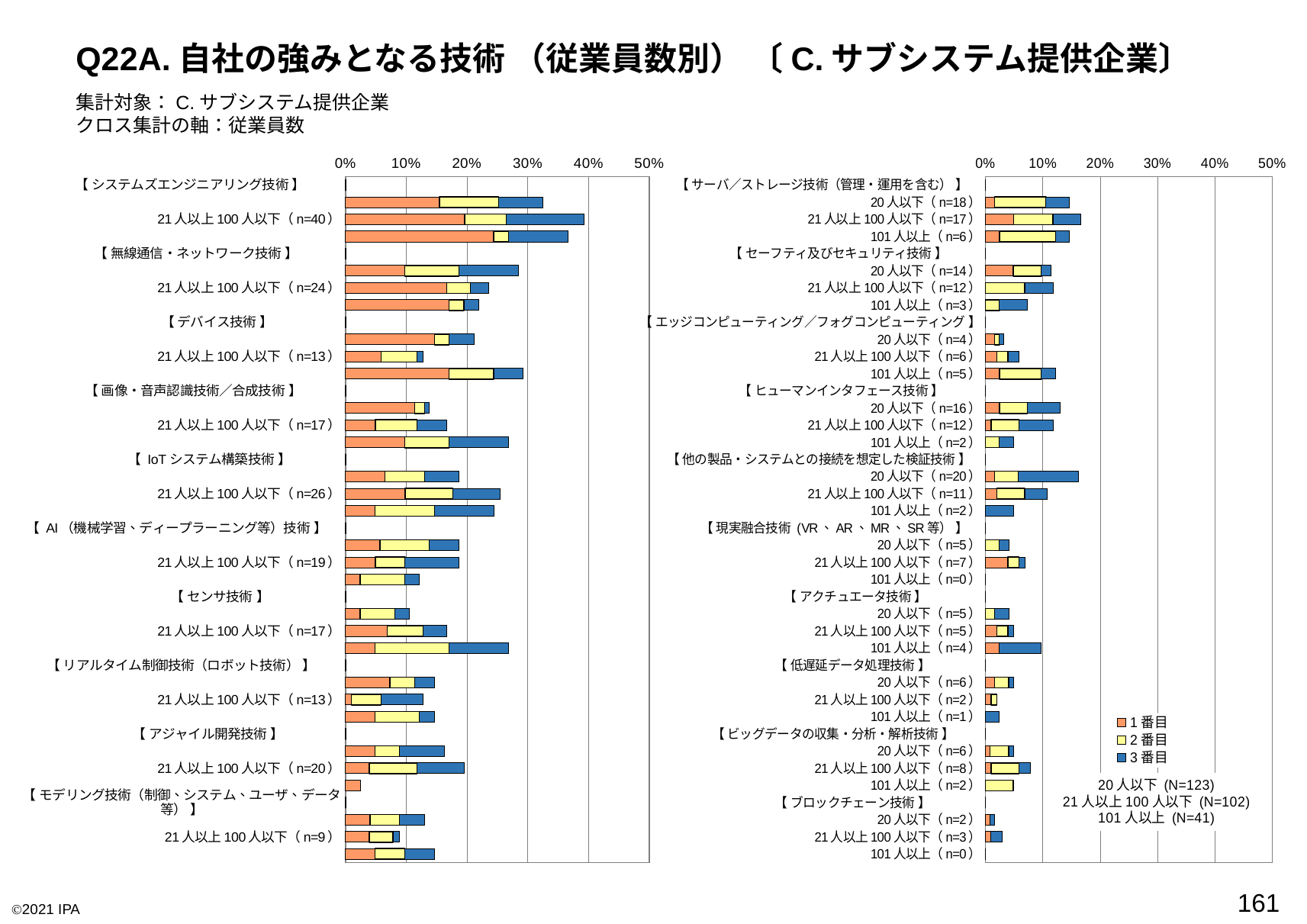

Q22A.自社の強みとなる技術 （従業員数別） 〔C.サブシステム提供企業〕
集計対象：C.サブシステム提供企業
クロス集計の軸：従業員数

### Chart

| Category | 1番目 | 2番目 | 3番目 |
|---|---|---|---|
| 【 システムズエンジニアリング技術 】           | 0.0 | 0.0 | 0.0 |
| 20人以下（n=40） | 0.15447154471544716 | 0.0975609756097561 | 0.07317073170731707 |
| 21人以上100人以下（n=40） | 0.19607843137254902 | 0.06862745098039216 | 0.12745098039215685 |
| 101人以上（n=15） | 0.24390243902439024 | 0.024390243902439025 | 0.0975609756097561 |
| 【 無線通信・ネットワーク技術 】             | 0.0 | 0.0 | 0.0 |
| 20人以下（n=35） | 0.0975609756097561 | 0.08943089430894309 | 0.0975609756097561 |
| 21人以上100人以下（n=24） | 0.16666666666666666 | 0.0392156862745098 | 0.029411764705882353 |
| 101人以上（n=9） | 0.17073170731707318 | 0.024390243902439025 | 0.024390243902439025 |
| 【 デバイス技術 】                    | 0.0 | 0.0 | 0.0 |
| 20人以下（n=26） | 0.14634146341463414 | 0.024390243902439025 | 0.04065040650406504 |
| 21人以上100人以下（n=13） | 0.058823529411764705 | 0.058823529411764705 | 0.00980392156862745 |
| 101人以上（n=12） | 0.17073170731707318 | 0.07317073170731707 | 0.04878048780487805 |
| 【 画像・音声認識技術／合成技術 】            | 0.0 | 0.0 | 0.0 |
| 20人以下（n=17） | 0.11382113821138211 | 0.016260162601626018 | 0.008130081300813009 |
| 21人以上100人以下（n=17） | 0.049019607843137254 | 0.06862745098039216 | 0.049019607843137254 |
| 101人以上（n=11） | 0.0975609756097561 | 0.07317073170731707 | 0.0975609756097561 |
| 【 IoTシステム構築技術 】               | 0.0 | 0.0 | 0.0 |
| 20人以下（n=23） | 0.06504065040650407 | 0.06504065040650407 | 0.056910569105691054 |
| 21人以上100人以下（n=26） | 0.09803921568627451 | 0.0784313725490196 | 0.0784313725490196 |
| 101人以上（n=10） | 0.04878048780487805 | 0.0975609756097561 | 0.0975609756097561 |
| 【 AI（機械学習、ディープラーニング等）技術 】     | 0.0 | 0.0 | 0.0 |
| 20人以下（n=23） | 0.056910569105691054 | 0.08130081300813008 | 0.04878048780487805 |
| 21人以上100人以下（n=19） | 0.049019607843137254 | 0.049019607843137254 | 0.08823529411764706 |
| 101人以上（n=5） | 0.024390243902439025 | 0.07317073170731707 | 0.024390243902439025 |
| 【 センサ技術 】                     | 0.0 | 0.0 | 0.0 |
| 20人以下（n=13） | 0.024390243902439025 | 0.056910569105691054 | 0.024390243902439025 |
| 21人以上100人以下（n=17） | 0.06862745098039216 | 0.058823529411764705 | 0.0392156862745098 |
| 101人以上（n=11） | 0.04878048780487805 | 0.12195121951219512 | 0.0975609756097561 |
| 【 リアルタイム制御技術（ロボット技術） 】        | 0.0 | 0.0 | 0.0 |
| 20人以下（n=18） | 0.07317073170731707 | 0.04065040650406504 | 0.032520325203252036 |
| 21人以上100人以下（n=13） | 0.00980392156862745 | 0.049019607843137254 | 0.06862745098039216 |
| 101人以上（n=6） | 0.04878048780487805 | 0.07317073170731707 | 0.024390243902439025 |
| 【 アジャイル開発技術 】                 | 0.0 | 0.0 | 0.0 |
| 20人以下（n=20） | 0.04878048780487805 | 0.04065040650406504 | 0.07317073170731707 |
| 21人以上100人以下（n=20） | 0.0392156862745098 | 0.0784313725490196 | 0.0784313725490196 |
| 101人以上（n=1） | 0.024390243902439025 | 0.0 | 0.0 |
| 【 モデリング技術（制御、システム、ユーザ、データ等） 】 | 0.0 | 0.0 | 0.0 |
| 20人以下（n=16） | 0.04065040650406504 | 0.04878048780487805 | 0.04065040650406504 |
| 21人以上100人以下（n=9） | 0.0392156862745098 | 0.0392156862745098 | 0.00980392156862745 |
| 101人以上（n=6） | 0.04878048780487805 | 0.04878048780487805 | 0.04878048780487805 |

### Chart:

| Category | 1番目 | 2番目 | 3番目 |
|---|---|---|---|
| 【 サーバ／ストレージ技術（管理・運用を含む） 】     | 0.0 | 0.0 | 0.0 |
| 20人以下（n=18） | 0.016260162601626018 | 0.08943089430894309 | 0.04065040650406504 |
| 21人以上100人以下（n=17） | 0.049019607843137254 | 0.06862745098039216 | 0.049019607843137254 |
| 101人以上（n=6） | 0.024390243902439025 | 0.0975609756097561 | 0.024390243902439025 |
| 【 セーフティ及びセキュリティ技術 】           | 0.0 | 0.0 | 0.0 |
| 20人以下（n=14） | 0.04878048780487805 | 0.04878048780487805 | 0.016260162601626018 |
| 21人以上100人以下（n=12） | 0.0 | 0.06862745098039216 | 0.049019607843137254 |
| 101人以上（n=3） | 0.0 | 0.024390243902439025 | 0.04878048780487805 |
| 【 エッジコンピューティング／フォグコンピューティング 】 | 0.0 | 0.0 | 0.0 |
| 20人以下（n=4） | 0.016260162601626018 | 0.008130081300813009 | 0.008130081300813009 |
| 21人以上100人以下（n=6） | 0.0196078431372549 | 0.0196078431372549 | 0.0196078431372549 |
| 101人以上（n=5） | 0.024390243902439025 | 0.07317073170731707 | 0.024390243902439025 |
| 【 ヒューマンインタフェース技術 】            | 0.0 | 0.0 | 0.0 |
| 20人以下（n=16） | 0.024390243902439025 | 0.04878048780487805 | 0.056910569105691054 |
| 21人以上100人以下（n=12） | 0.00980392156862745 | 0.049019607843137254 | 0.058823529411764705 |
| 101人以上（n=2） | 0.0 | 0.024390243902439025 | 0.024390243902439025 |
| 【 他の製品・システムとの接続を想定した検証技術 】    | 0.0 | 0.0 | 0.0 |
| 20人以下（n=20） | 0.016260162601626018 | 0.04065040650406504 | 0.10569105691056911 |
| 21人以上100人以下（n=11） | 0.0196078431372549 | 0.049019607843137254 | 0.0392156862745098 |
| 101人以上（n=2） | 0.0 | 0.0 | 0.04878048780487805 |
| 【 現実融合技術 (VR、AR、MR、SR等） 】     | 0.0 | 0.0 | 0.0 |
| 20人以下（n=5） | 0.0 | 0.024390243902439025 | 0.016260162601626018 |
| 21人以上100人以下（n=7） | 0.0392156862745098 | 0.0196078431372549 | 0.00980392156862745 |
| 101人以上（n=0） | 0.0 | 0.0 | 0.0 |
| 【 アクチュエータ技術 】                 | 0.0 | 0.0 | 0.0 |
| 20人以下（n=5） | 0.0 | 0.016260162601626018 | 0.024390243902439025 |
| 21人以上100人以下（n=5） | 0.0196078431372549 | 0.0196078431372549 | 0.00980392156862745 |
| 101人以上（n=4） | 0.024390243902439025 | 0.0 | 0.07317073170731707 |
| 【 低遅延データ処理技術 】                | 0.0 | 0.0 | 0.0 |
| 20人以下（n=6） | 0.016260162601626018 | 0.024390243902439025 | 0.008130081300813009 |
| 21人以上100人以下（n=2） | 0.00980392156862745 | 0.00980392156862745 | 0.0 |
| 101人以上（n=1） | 0.0 | 0.0 | 0.024390243902439025 |
| 【 ビッグデータの収集・分析・解析技術 】         | 0.0 | 0.0 | 0.0 |
| 20人以下（n=6） | 0.008130081300813009 | 0.032520325203252036 | 0.008130081300813009 |
| 21人以上100人以下（n=8） | 0.00980392156862745 | 0.049019607843137254 | 0.0196078431372549 |
| 101人以上（n=2） | 0.0 | 0.04878048780487805 | 0.0 |
| 【 ブロックチェーン技術 】                | 0.0 | 0.0 | 0.0 |
| 20人以下（n=2） | 0.008130081300813009 | 0.0 | 0.008130081300813009 |
| 21人以上100人以下（n=3） | 0.00980392156862745 | 0.0 | 0.0196078431372549 |
| 101人以上（n=0） | 0.0 | 0.0 | 0.0 |